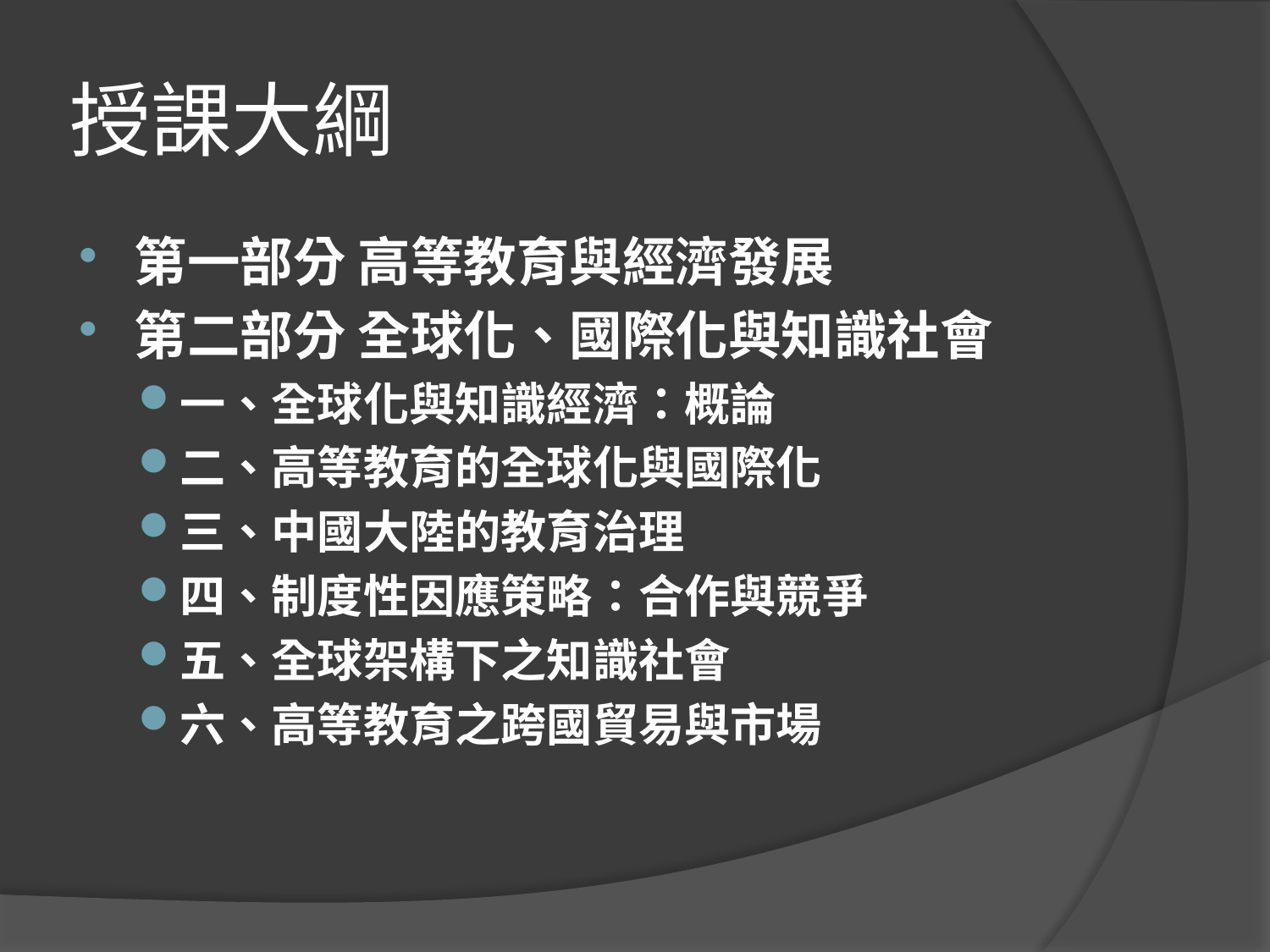

# 授課大綱
第一部分 高等教育與經濟發展
第二部分 全球化、國際化與知識社會
一、全球化與知識經濟：概論
二、高等教育的全球化與國際化
三、中國大陸的教育治理
四、制度性因應策略：合作與競爭
五、全球架構下之知識社會
六、高等教育之跨國貿易與市場